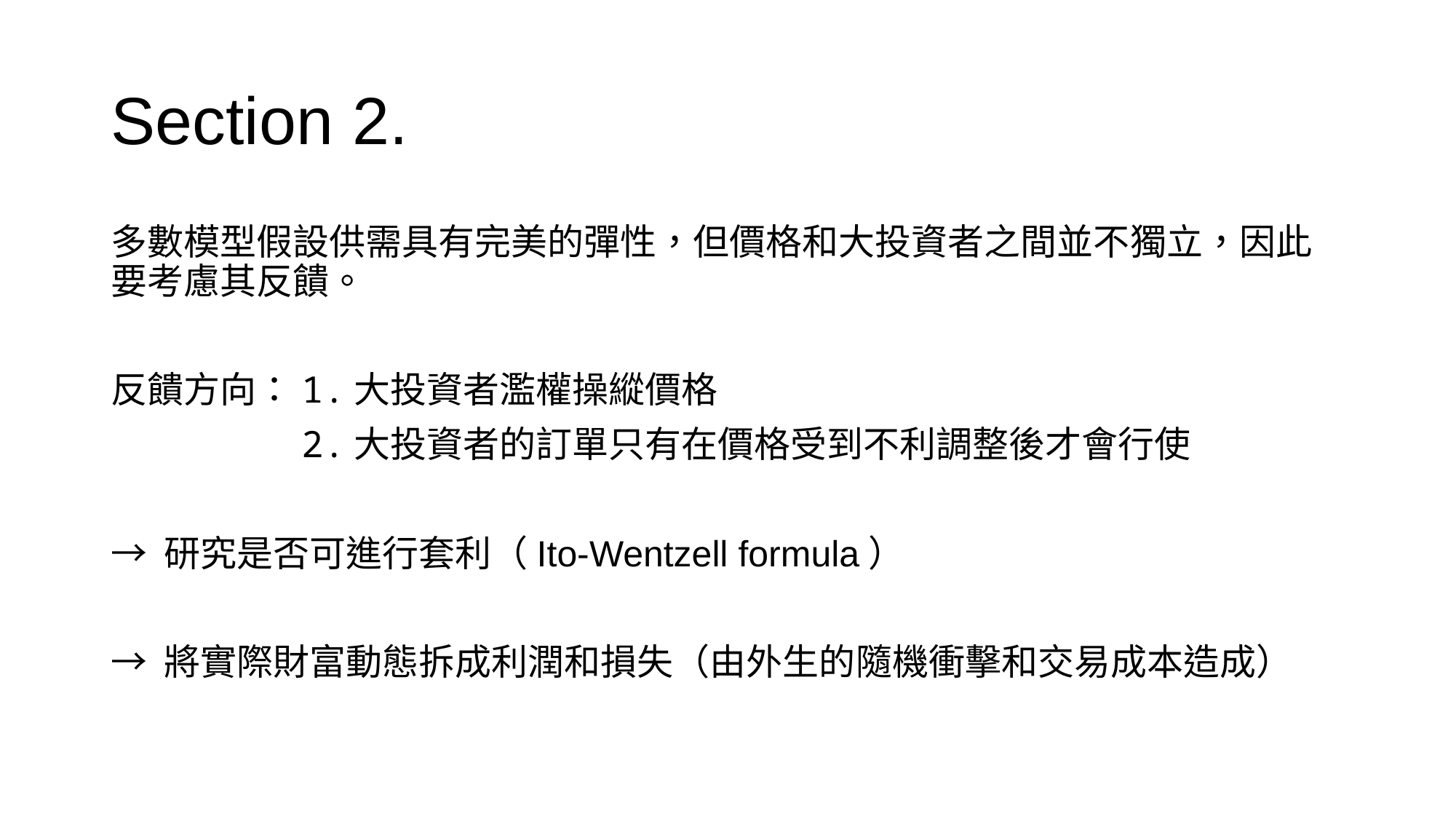

# Section 2.
多數模型假設供需具有完美的彈性，但價格和大投資者之間並不獨立，因此要考慮其反饋。

反饋方向：1.大投資者濫權操縱價格
　　　　　2.大投資者的訂單只有在價格受到不利調整後才會行使

→ 研究是否可進行套利（Ito-Wentzell formula）

→ 將實際財富動態拆成利潤和損失（由外生的隨機衝擊和交易成本造成）